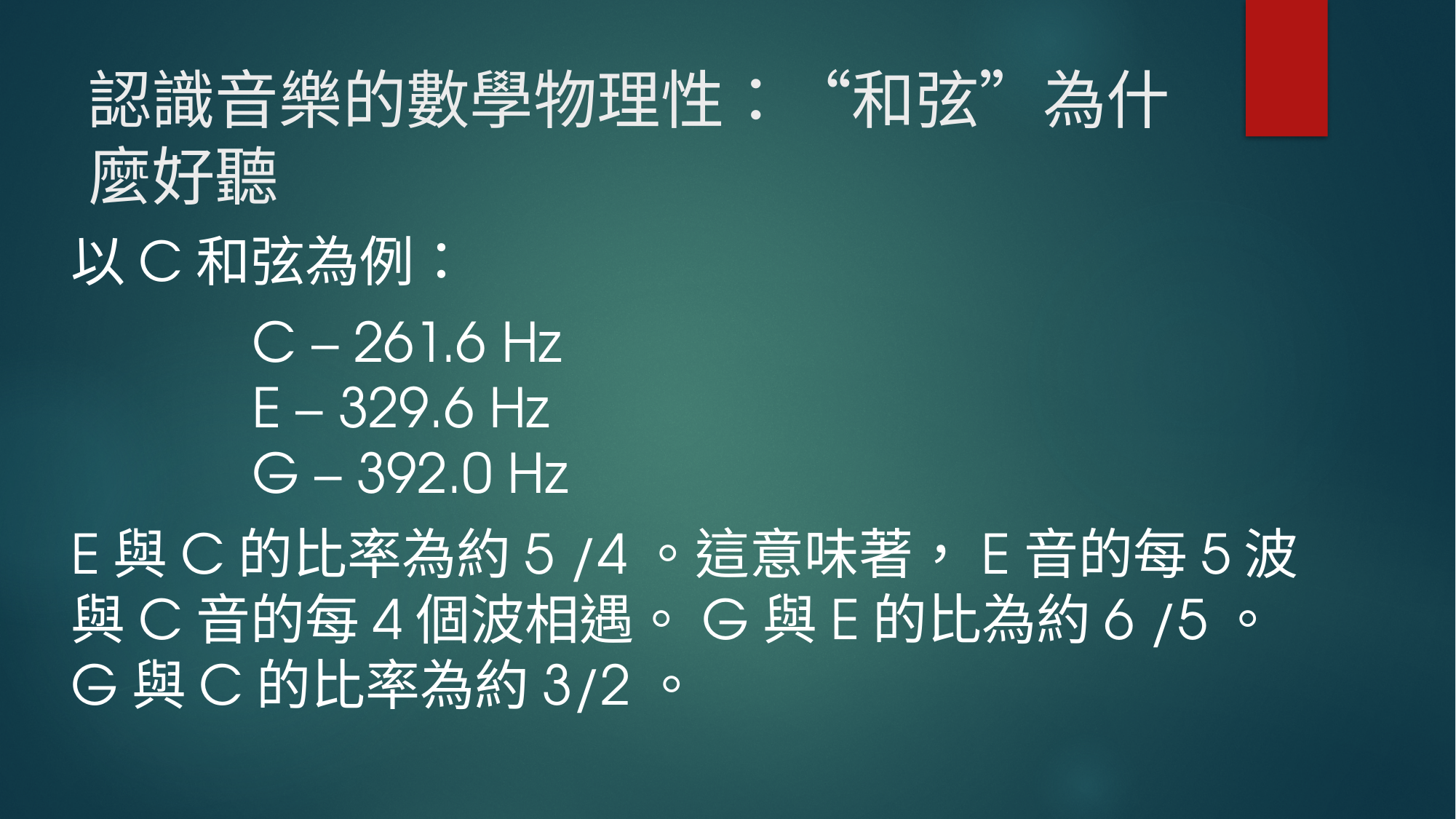

# 認識音樂的數學物理性：“和弦”為什麼好聽
以C和弦為例：
            C – 261.6 Hz
            E – 329.6 Hz
            G – 392.0 Hz
E與C的比率為約5 /4。這意味著，E音的每5波與C音的每4個波相遇。G與E的比為約6 /5。G與C的比率為約3/2。